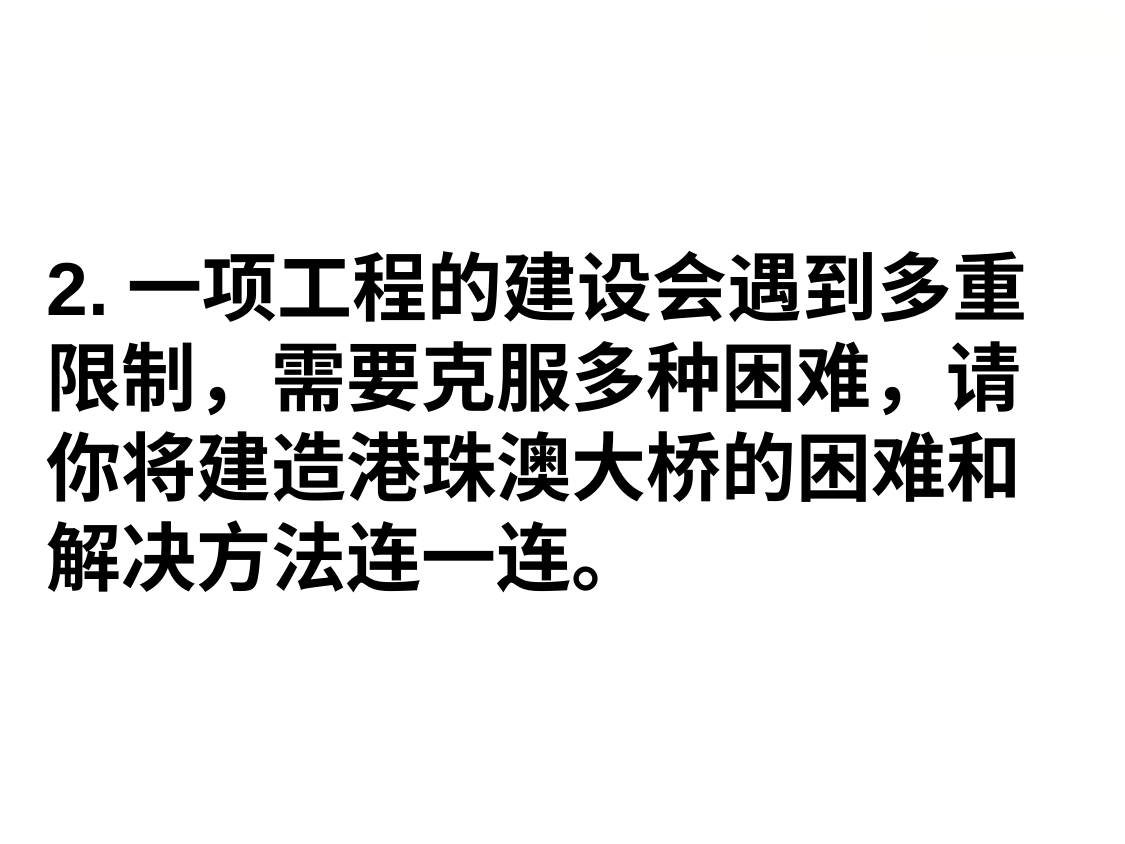

2.一项工程的建设会遇到多重限制，需要克服多种困难，请你将建造港珠澳大桥的困难和解决方法连一连。